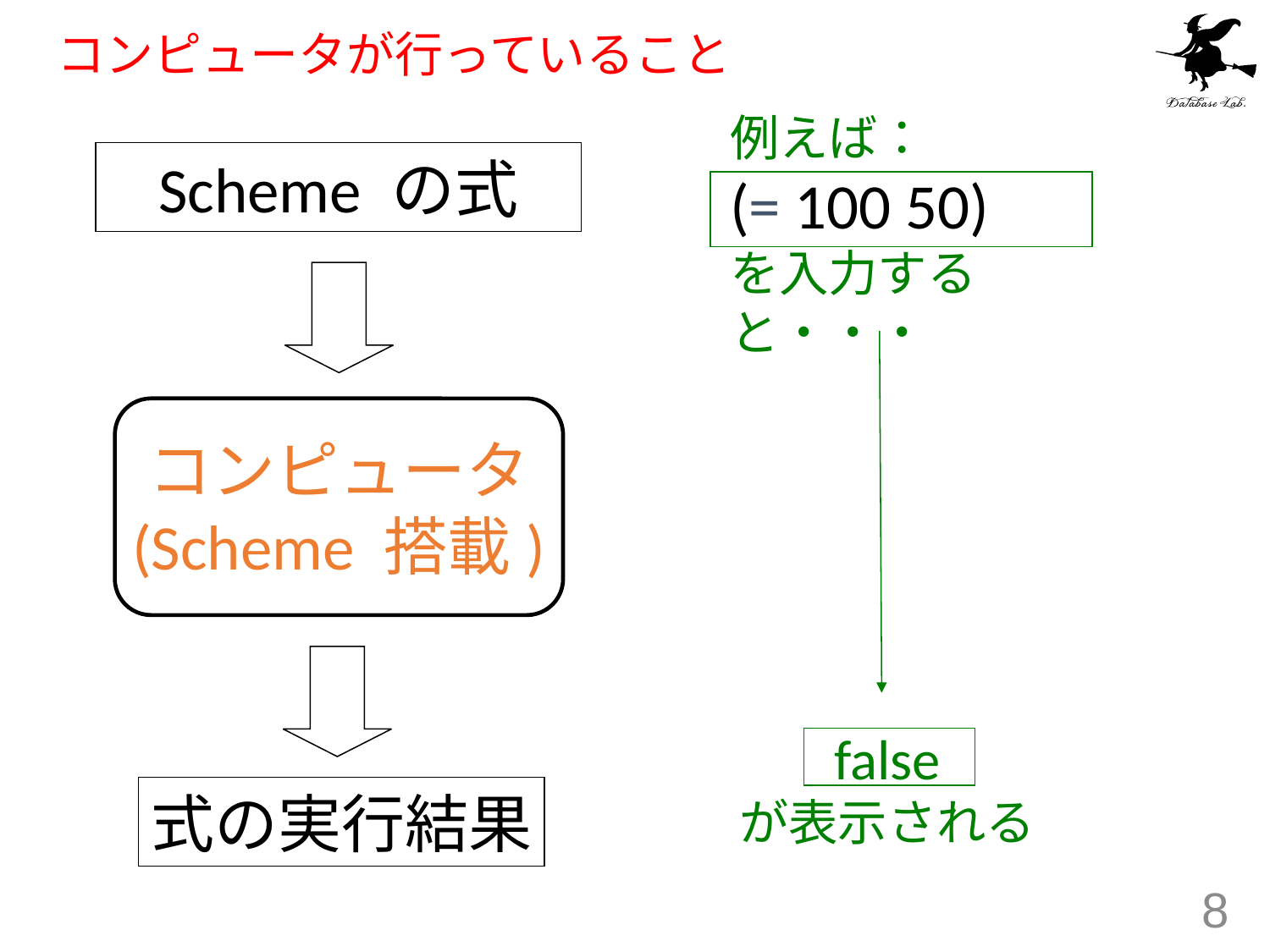

# コンピュータが行っていること
例えば：
(= 100 50)
を入力すると・・・
Scheme の式

コンピュータ
(Scheme 搭載)

false
が表示される

式の実行結果
8